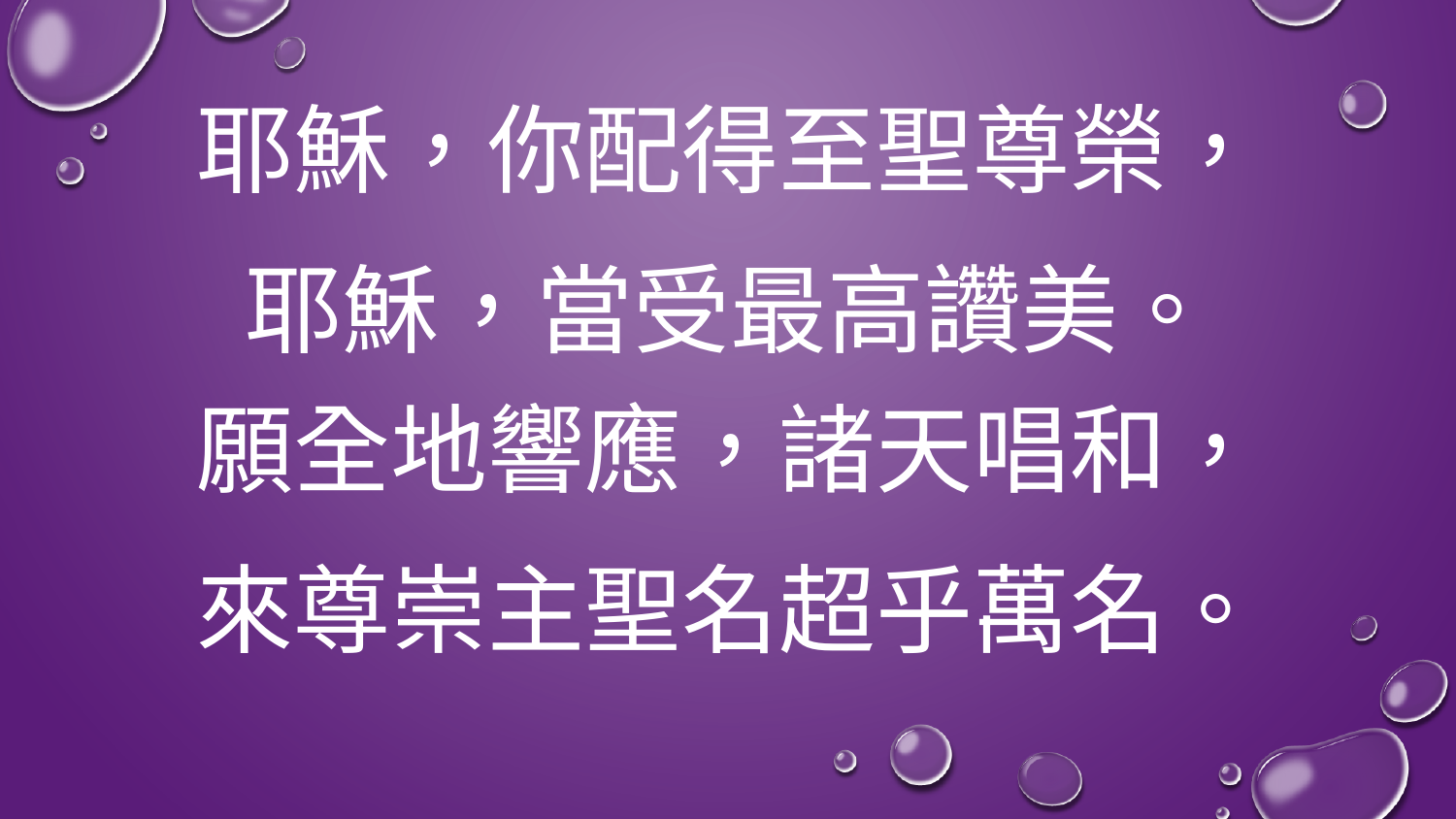

耶穌，你配得至聖尊榮，
耶穌，當受最高讚美。
願全地響應，諸天唱和，
來尊崇主聖名超乎萬名。